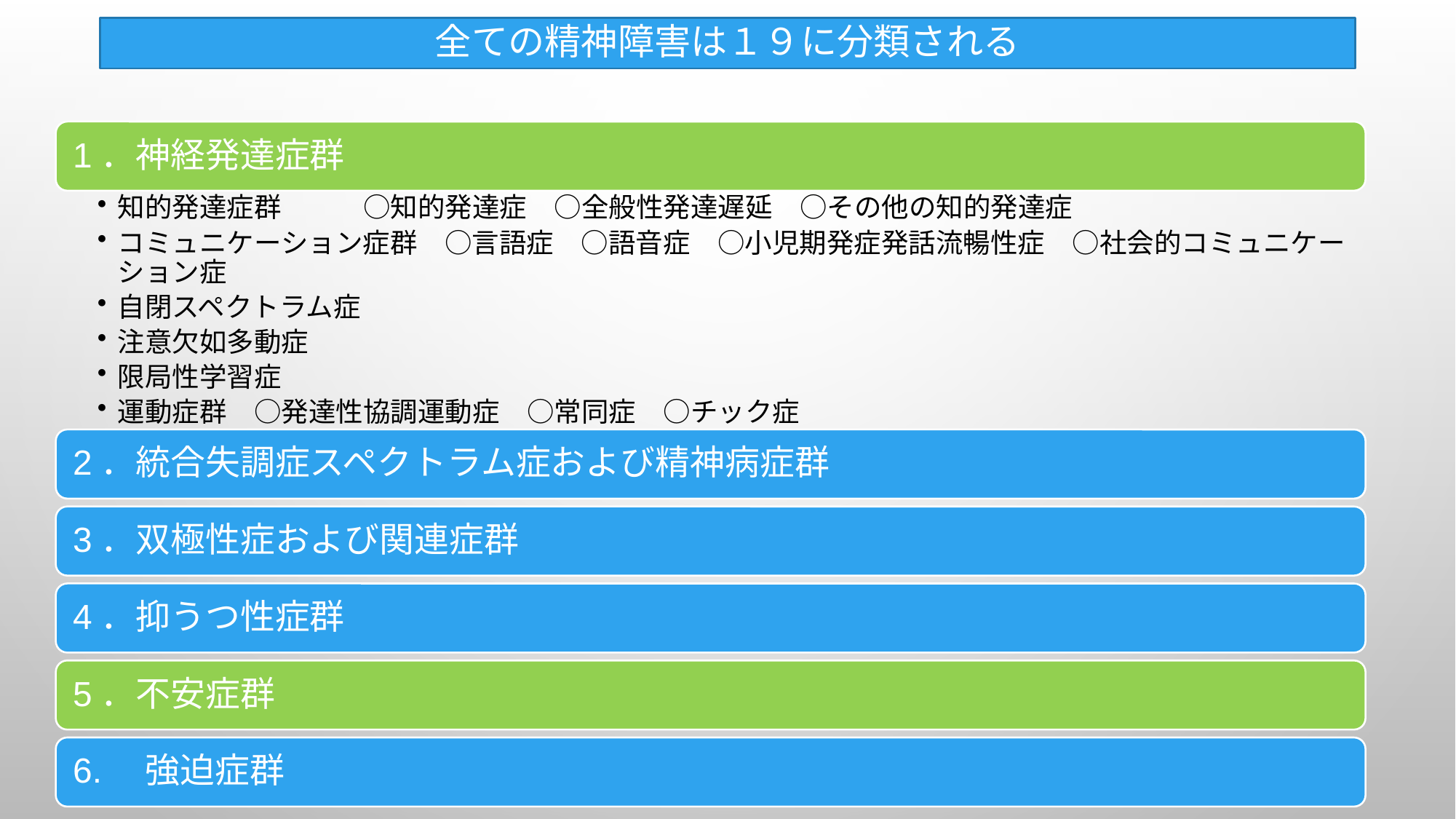

# 全ての精神障害は１９に分類される
1．神経発達症群
知的発達症群　　　○知的発達症　○全般性発達遅延　○その他の知的発達症
コミュニケーション症群　○言語症　○語音症　○小児期発症発話流暢性症　○社会的コミュニケーション症
自閉スペクトラム症
注意欠如多動症
限局性学習症
運動症群　○発達性協調運動症　○常同症　○チック症
2．統合失調症スペクトラム症および精神病症群
3．双極性症および関連症群
4．抑うつ性症群
5．不安症群
6.　強迫症群